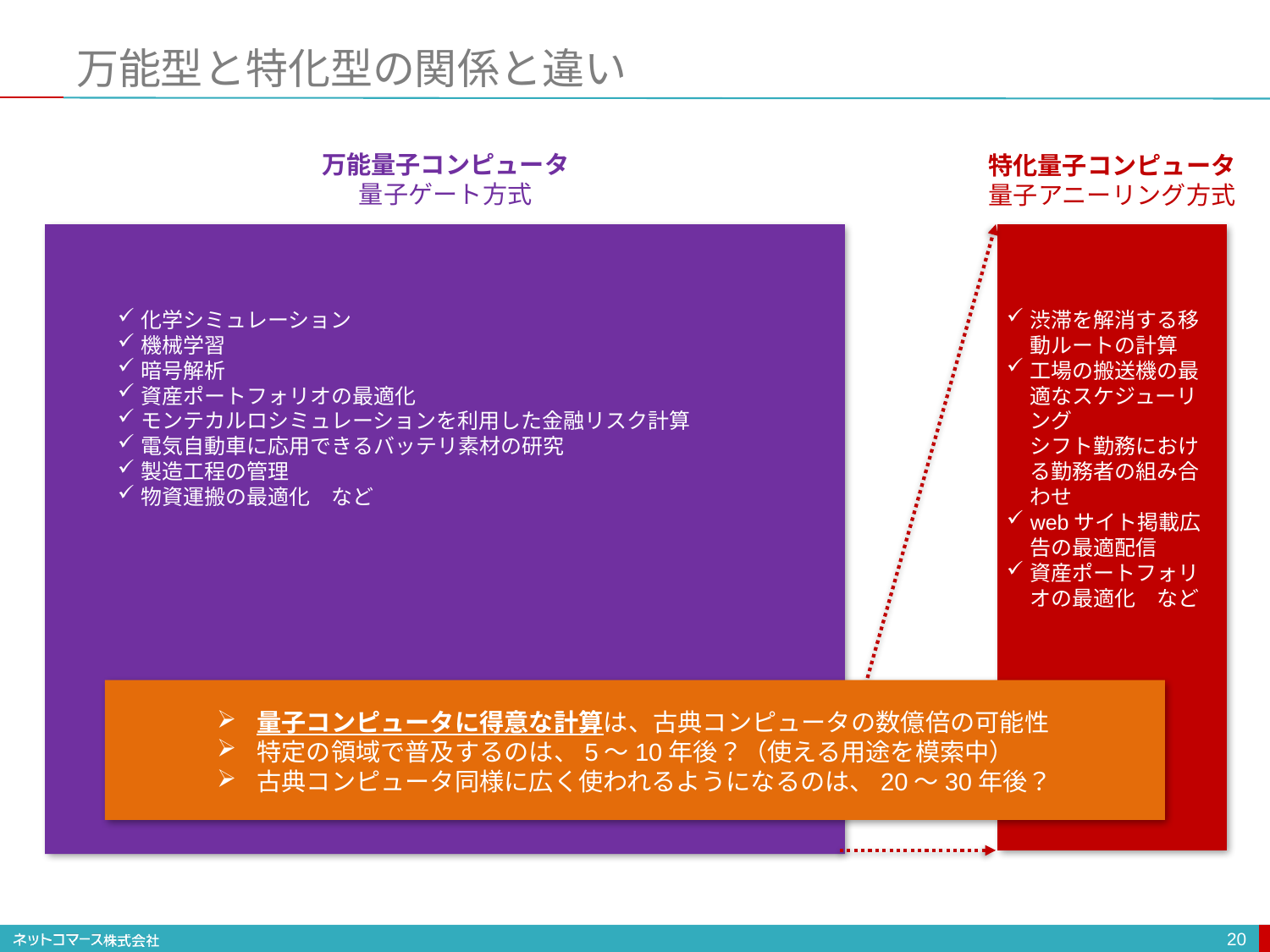

# 万能型と特化型の関係と違い
万能量子コンピュータ
量子ゲート方式
特化量子コンピュータ
量子アニーリング方式

化学シミュレーション
機械学習
暗号解析
資産ポートフォリオの最適化
モンテカルロシミュレーションを利用した金融リスク計算
電気自動車に応用できるバッテリ素材の研究
製造工程の管理
物資運搬の最適化　など
渋滞を解消する移動ルートの計算
工場の搬送機の最適なスケジューリング
シフト勤務における勤務者の組み合わせ
webサイト掲載広告の最適配信
資産ポートフォリオの最適化　など

量子コンピュータに得意な計算は、古典コンピュータの数億倍の可能性
特定の領域で普及するのは、5〜10年後？（使える用途を模索中）
古典コンピュータ同様に広く使われるようになるのは、20〜30年後？
20